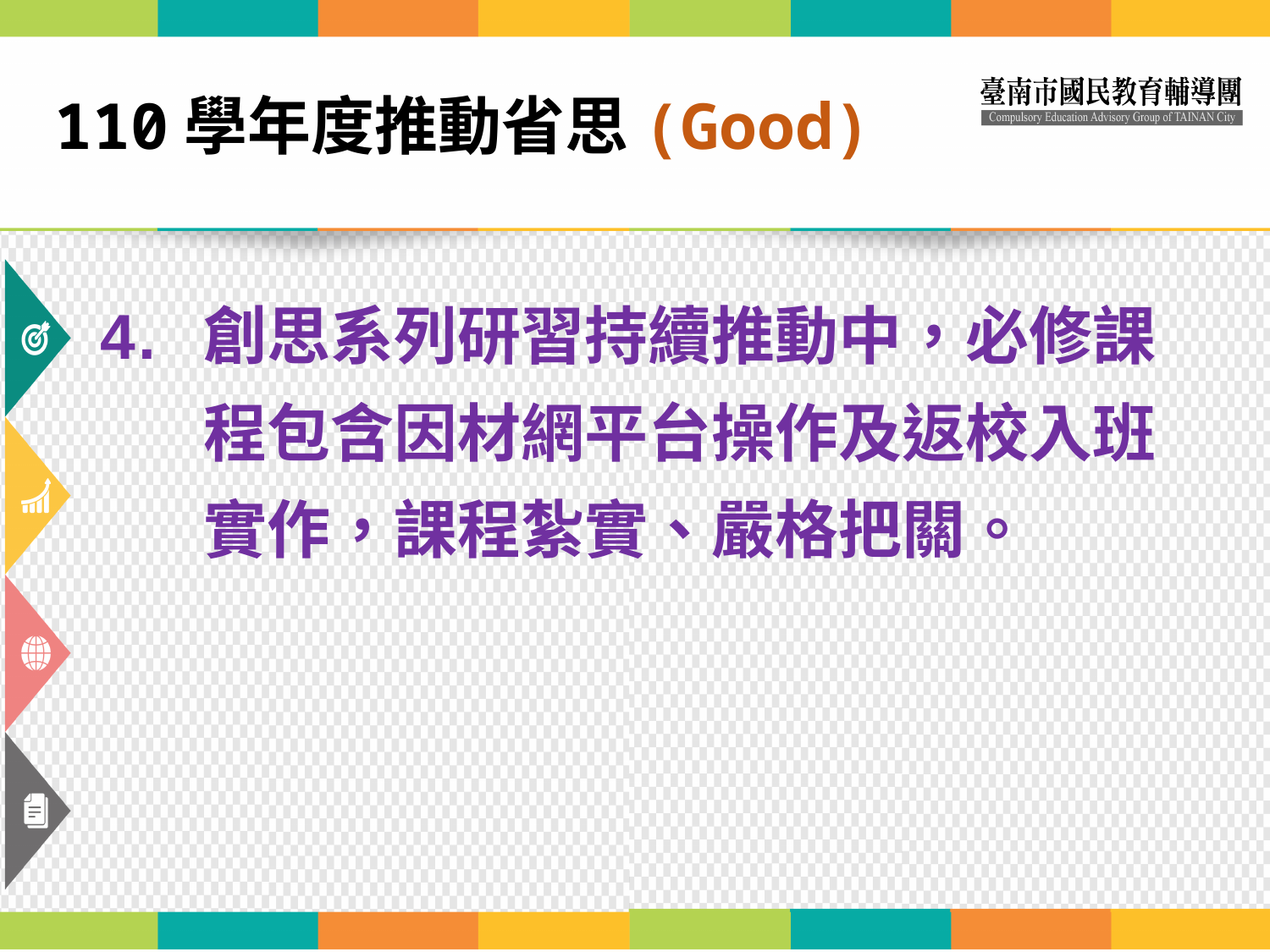

# 110學年度推動省思(Good)
創思系列研習持續推動中，必修課程包含因材網平台操作及返校入班實作，課程紮實、嚴格把關。